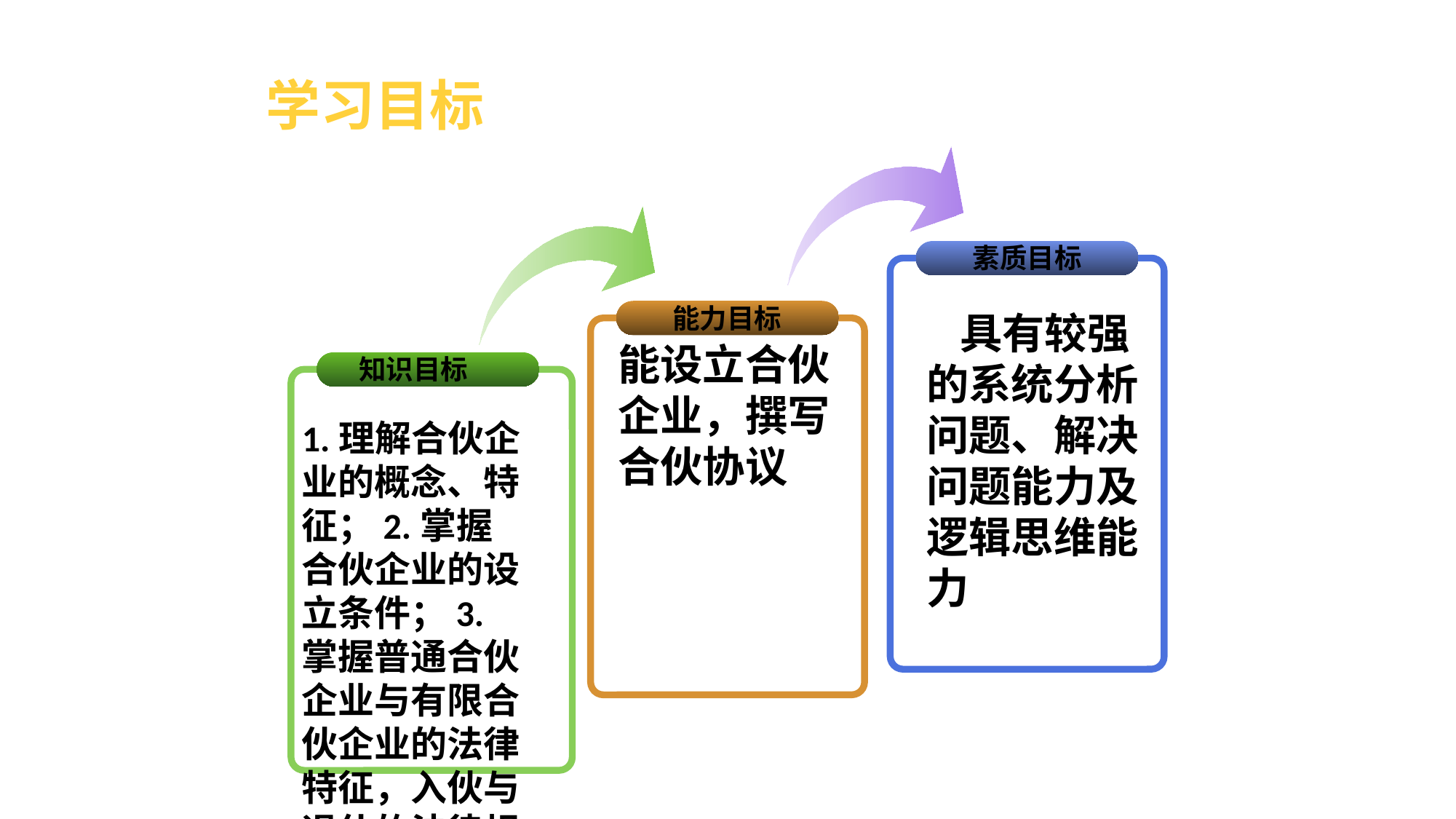

# 学习目标

素质目标

能力目标

   具有较强的系统分析问题、解决问题能力及逻辑思维能力

能设立合伙企业，撰写合伙协议
知识目标

1.理解合伙企业的概念、特征；2.掌握合伙企业的设立条件；3.掌握普通合伙企业与有限合伙企业的法律特征，入伙与退伙的法律规定